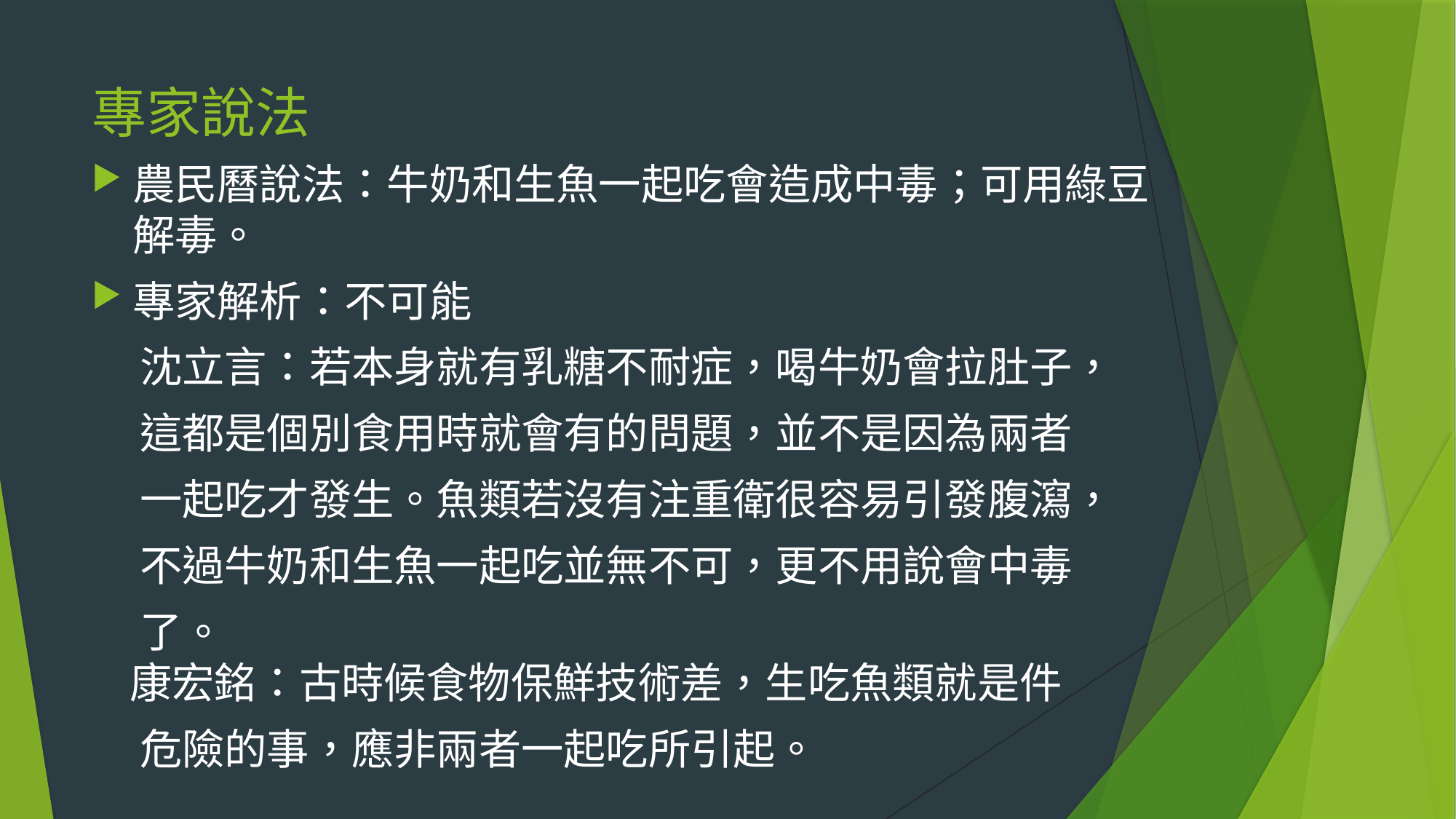

# 專家說法
農民曆說法：牛奶和生魚一起吃會造成中毒；可用綠豆解毒。
專家解析：不可能
    沈立言：若本身就有乳糖不耐症，喝牛奶會拉肚子，
    這都是個別食用時就會有的問題，並不是因為兩者
    一起吃才發生。魚類若沒有注重衛很容易引發腹瀉，
    不過牛奶和生魚一起吃並無不可，更不用說會中毒
    了。
    康宏銘：古時候食物保鮮技術差，生吃魚類就是件
    危險的事，應非兩者一起吃所引起。